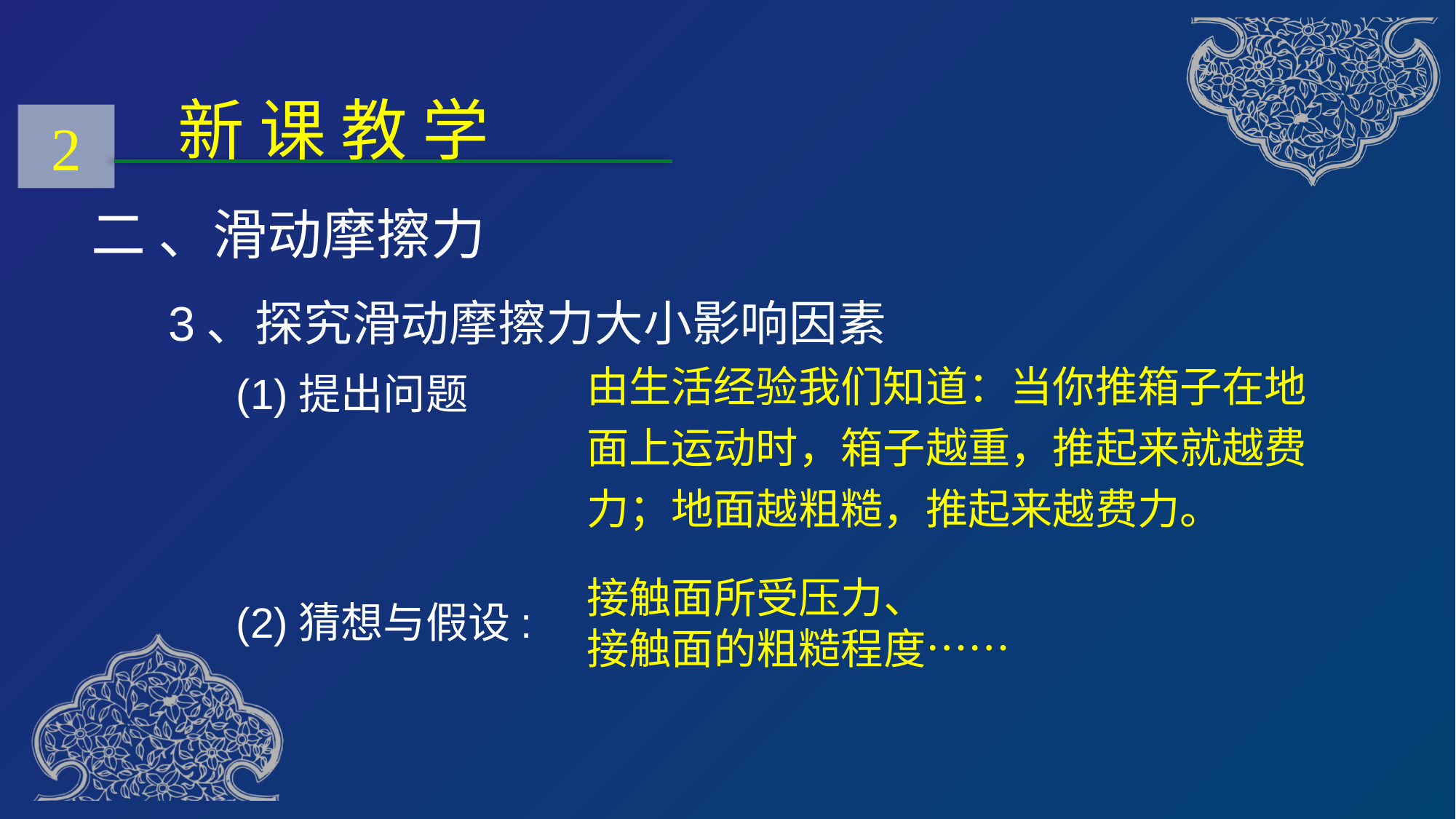

新 课 教 学

2
二 、滑动摩擦力
3、探究滑动摩擦力大小影响因素
由生活经验我们知道：当你推箱子在地面上运动时，箱子越重，推起来就越费力；地面越粗糙，推起来越费力。
(1)提出问题

(2)猜想与假设:

接触面所受压力、
接触面的粗糙程度……